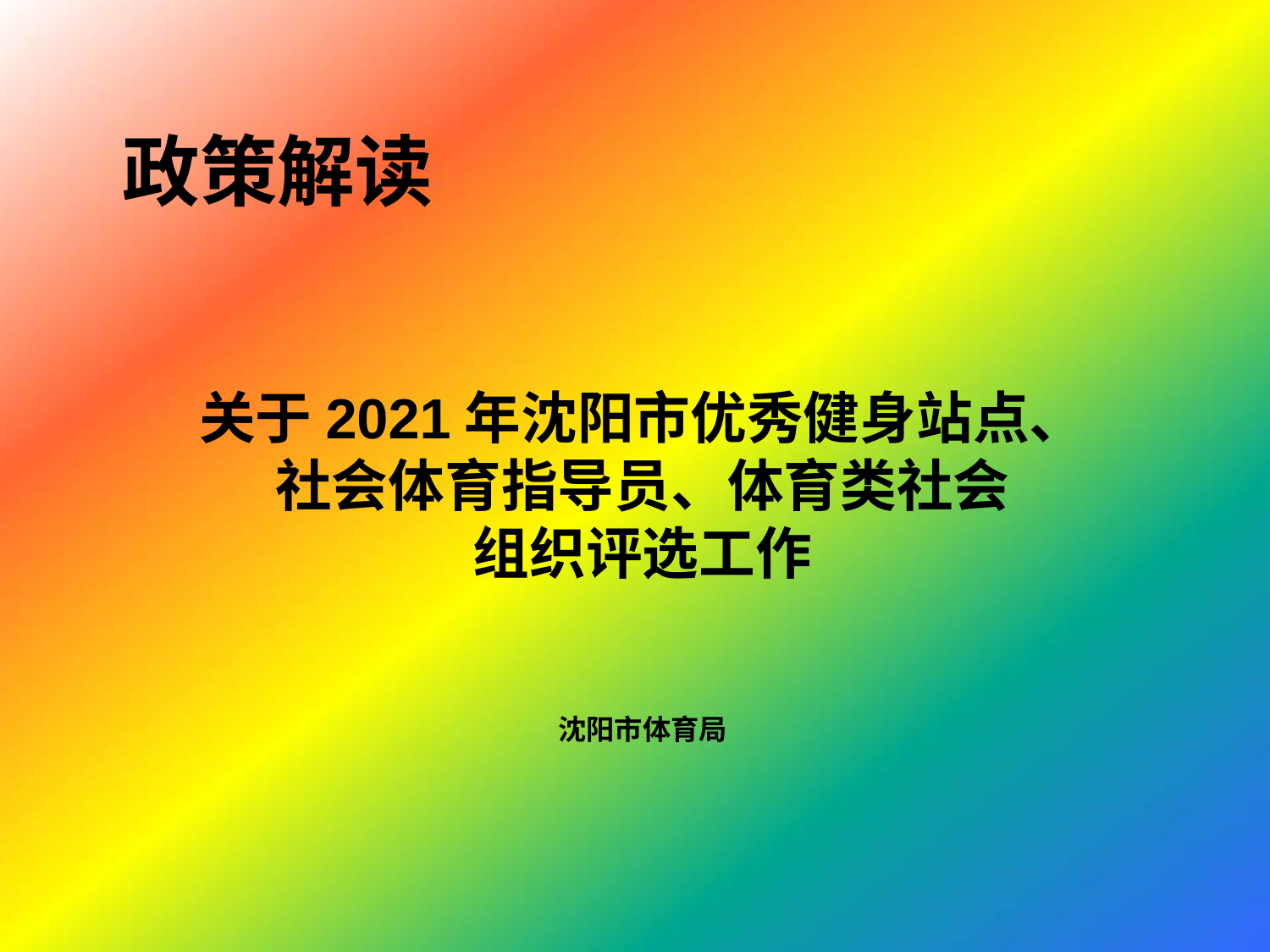

政策解读
关于2021年沈阳市优秀健身站点、
社会体育指导员、体育类社会
组织评选工作
沈阳市体育局